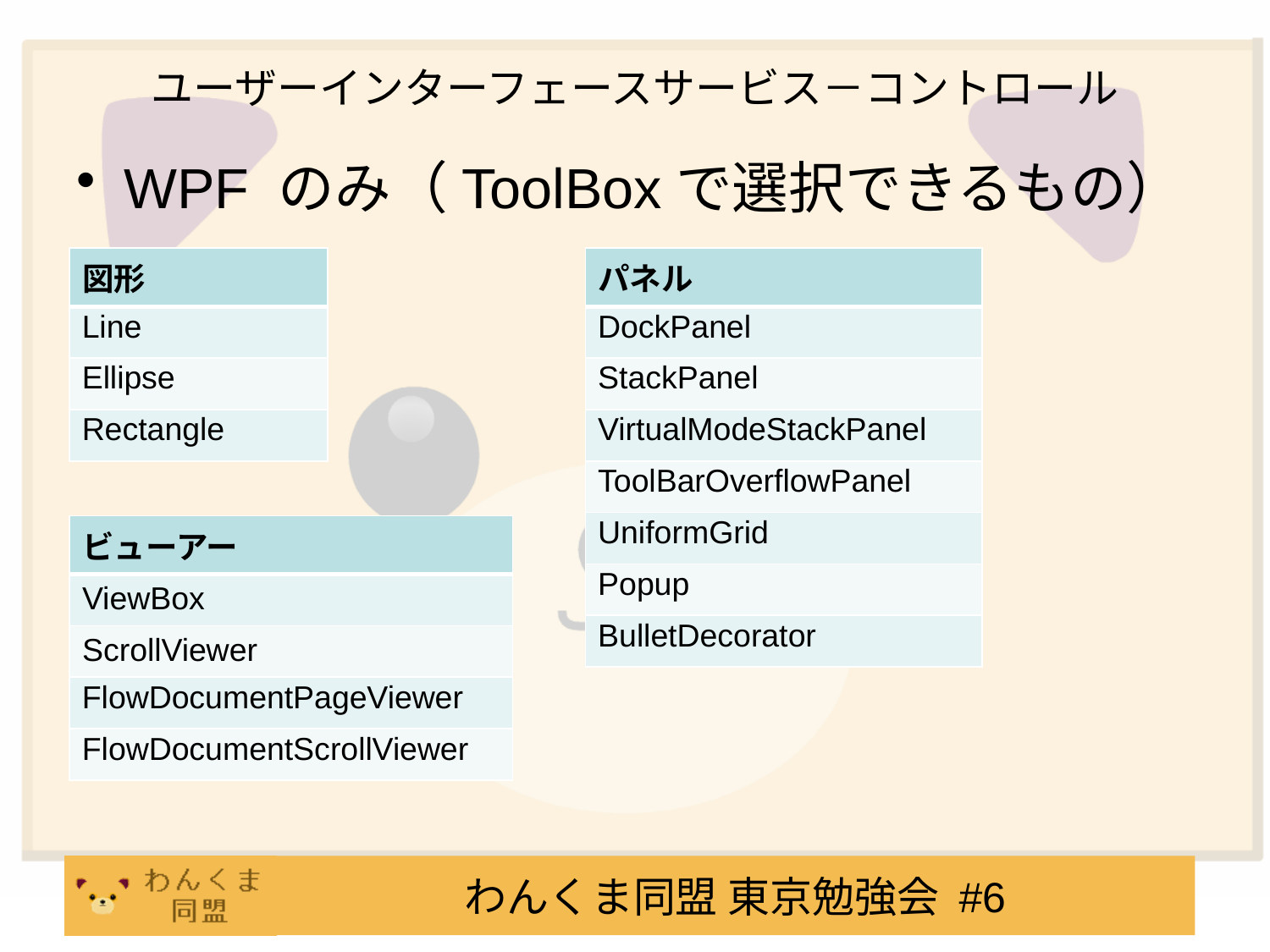

# ユーザーインターフェースサービス－コントロール
WPF のみ（ToolBoxで選択できるもの）

| 図形 |
| --- |
| Line |
| Ellipse |
| Rectangle |
| パネル |
| --- |
| DockPanel |
| StackPanel |
| VirtualModeStackPanel |
| ToolBarOverflowPanel |
| UniformGrid |
| Popup |
| BulletDecorator |
| ビューアー |
| --- |
| ViewBox |
| ScrollViewer |
| FlowDocumentPageViewer |
| FlowDocumentScrollViewer |